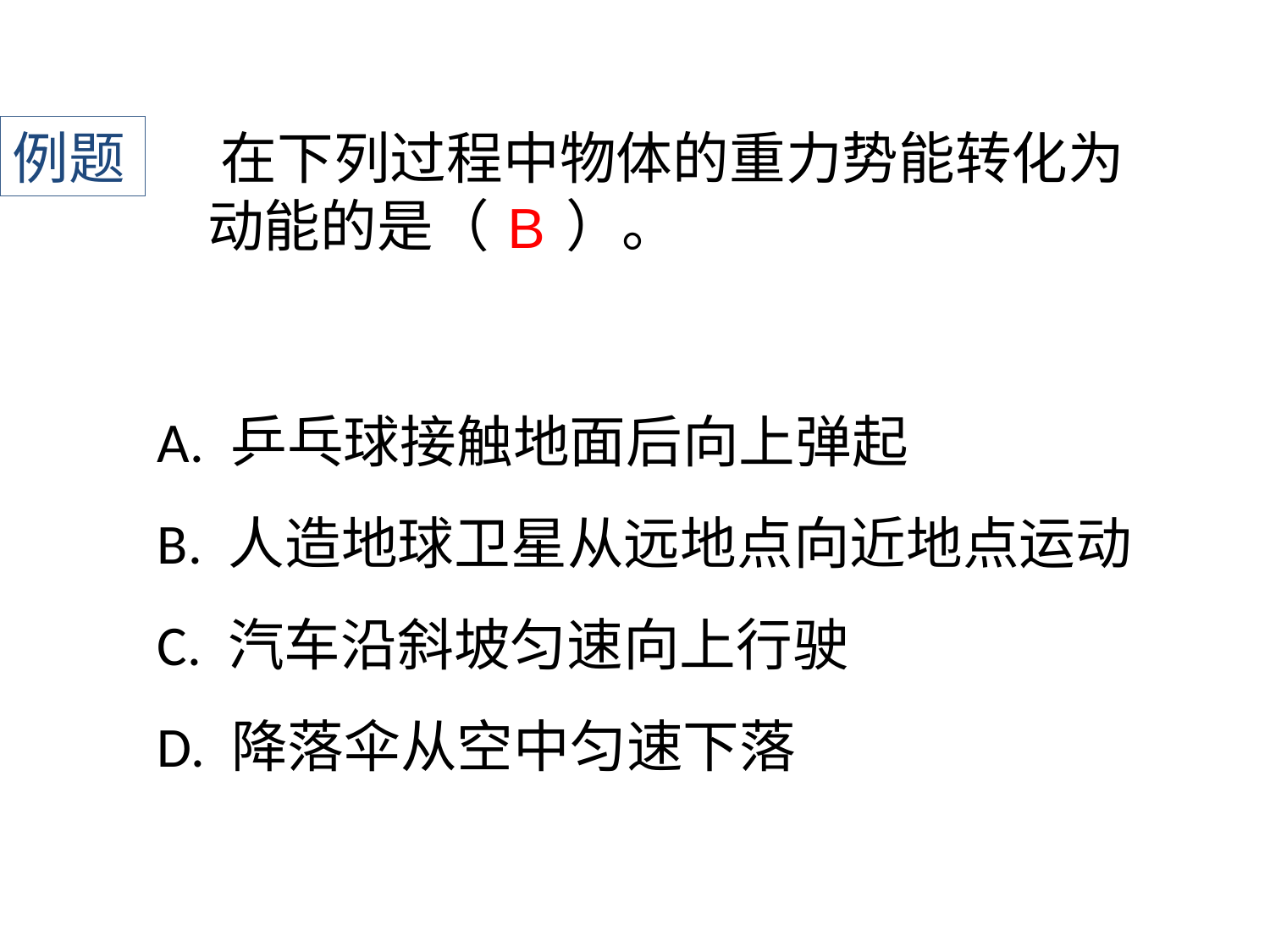

例题
﻿在下列过程中物体的重力势能转化为动能的是（      ）。
B
﻿A. 乒乓球接触地面后向上弹起
B. 人造地球卫星从远地点向近地点运动
C. 汽车沿斜坡匀速向上行驶
D. 降落伞从空中匀速下落